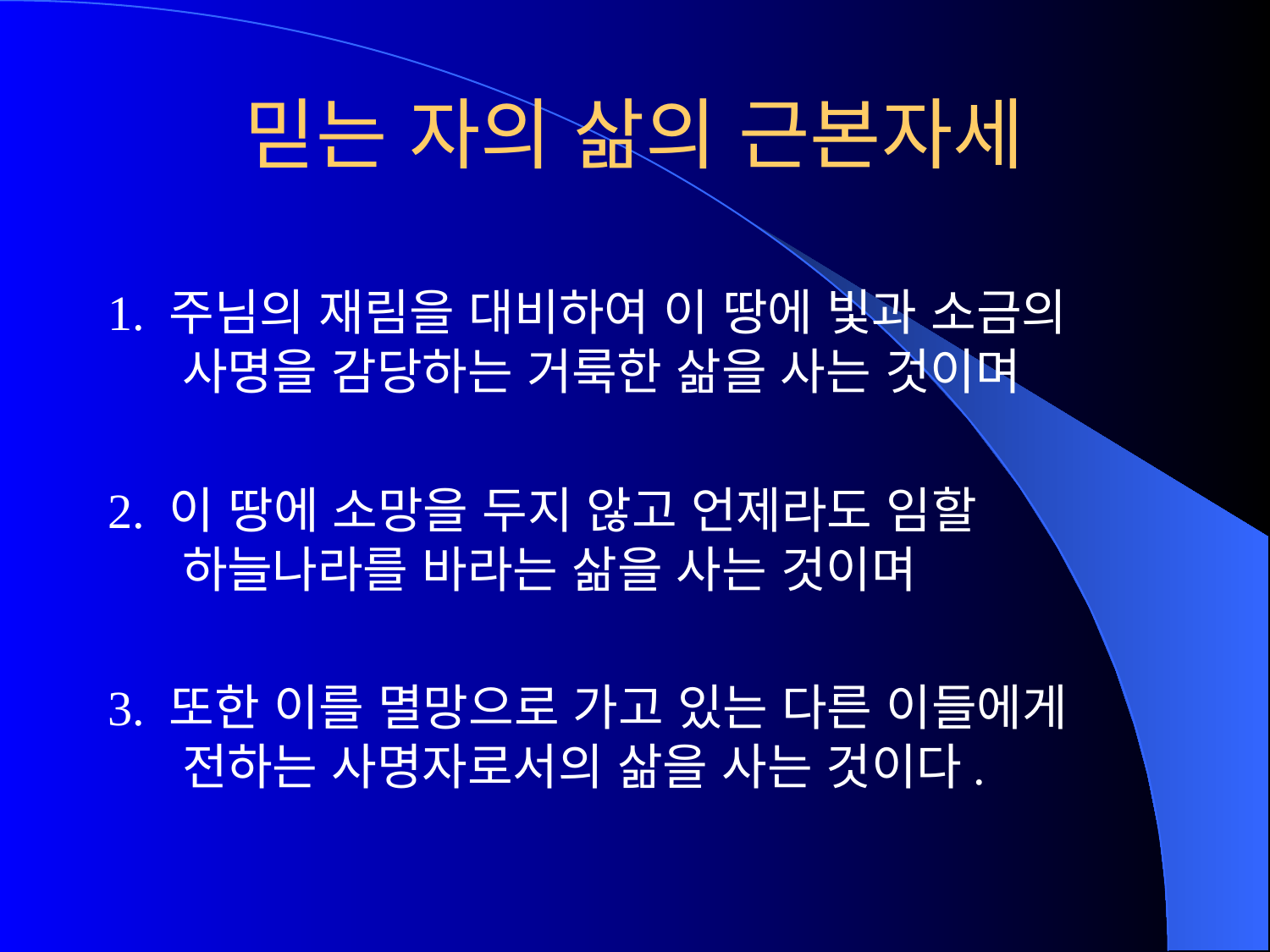

# 믿는 자의 삶의 근본자세
1. 주님의 재림을 대비하여 이 땅에 빛과 소금의 사명을 감당하는 거룩한 삶을 사는 것이며

2. 이 땅에 소망을 두지 않고 언제라도 임할 하늘나라를 바라는 삶을 사는 것이며

3. 또한 이를 멸망으로 가고 있는 다른 이들에게 전하는 사명자로서의 삶을 사는 것이다.